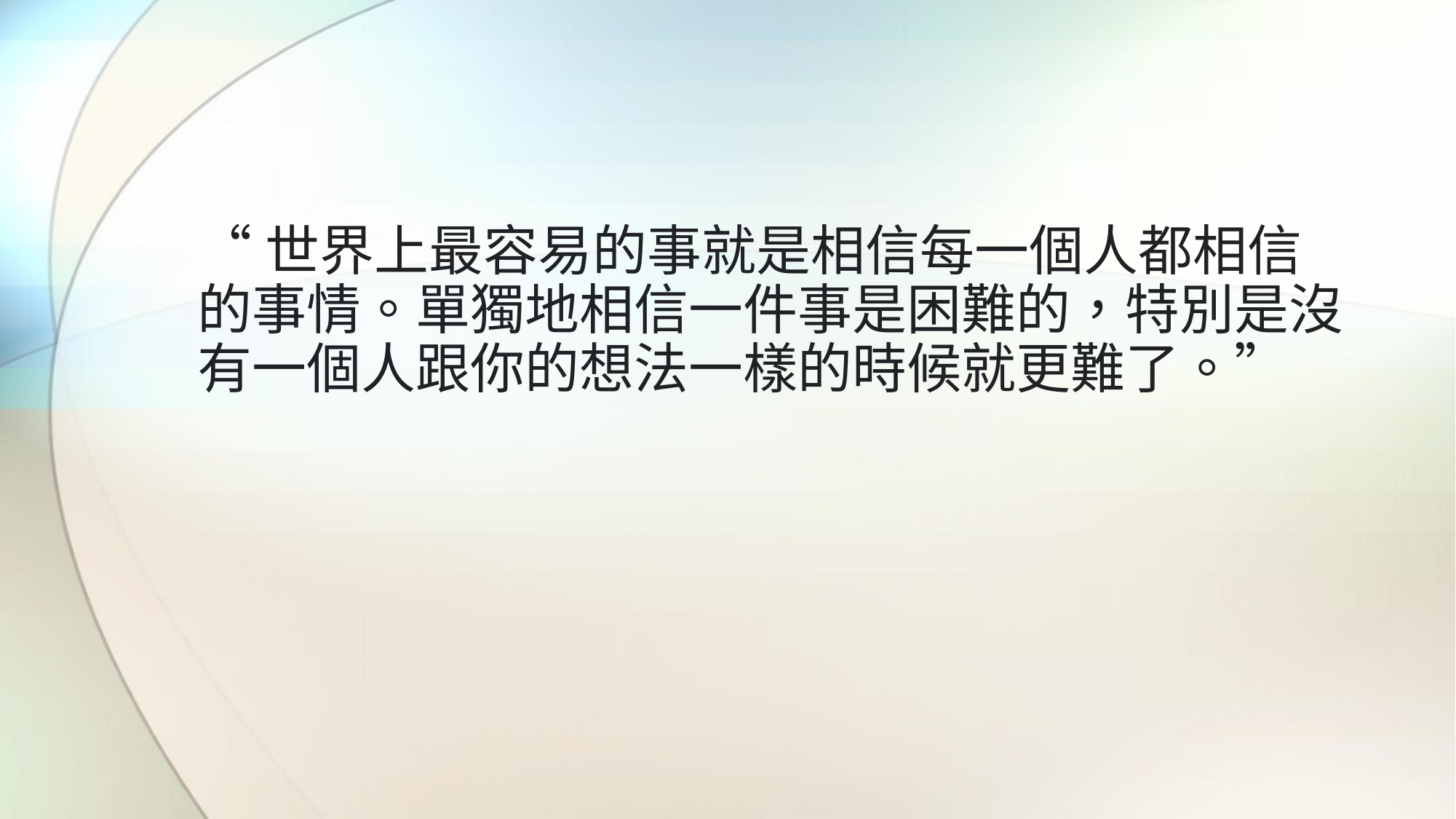

“世界上最容易的事就是相信每一個人都相信的事情。單獨地相信一件事是困難的，特別是沒有一個人跟你的想法一樣的時候就更難了。”